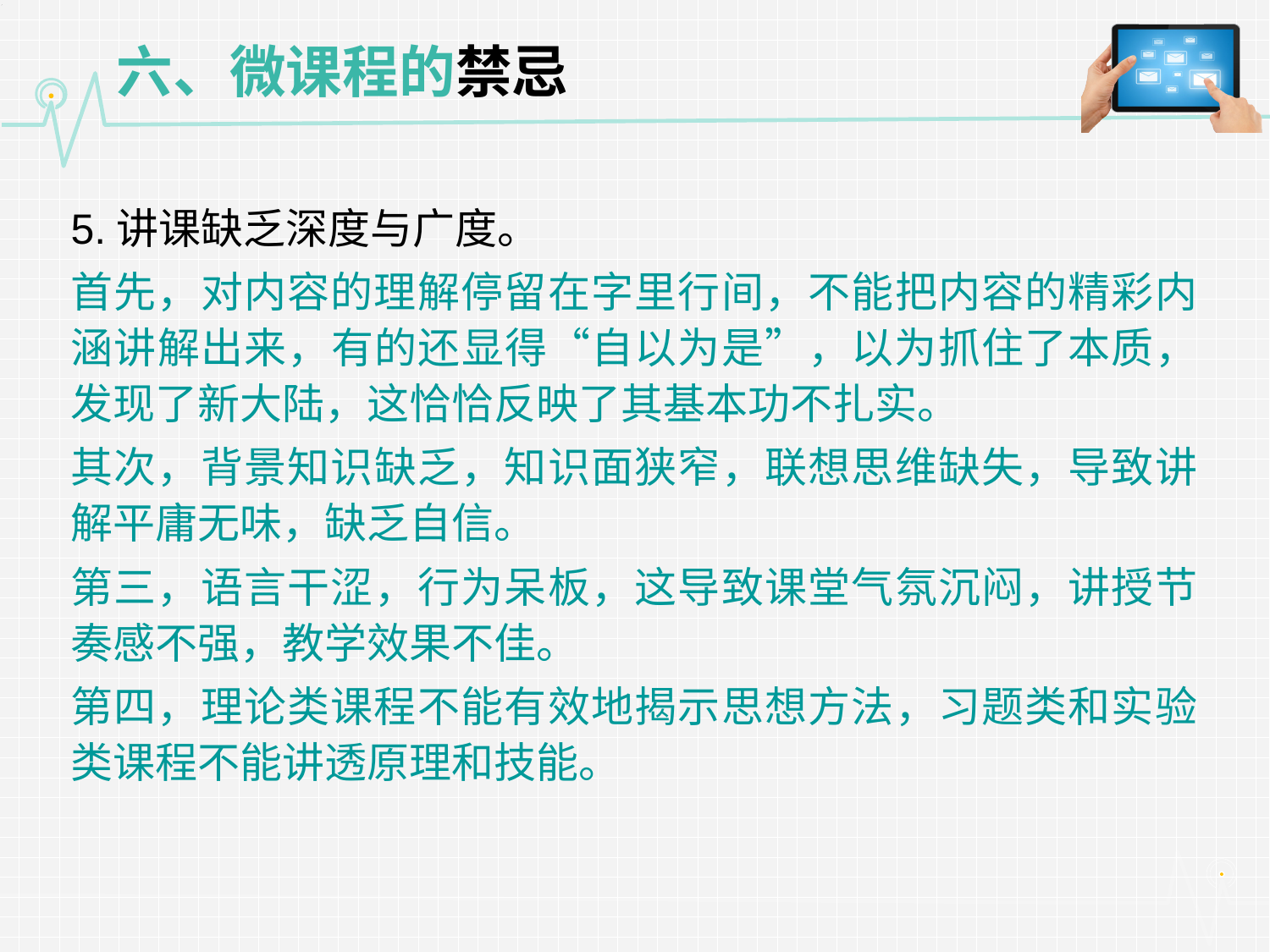

# 六、微课程的禁忌
5.讲课缺乏深度与广度。
首先，对内容的理解停留在字里行间，不能把内容的精彩内涵讲解出来，有的还显得“自以为是”，以为抓住了本质，发现了新大陆，这恰恰反映了其基本功不扎实。
其次，背景知识缺乏，知识面狭窄，联想思维缺失，导致讲解平庸无味，缺乏自信。
第三，语言干涩，行为呆板，这导致课堂气氛沉闷，讲授节奏感不强，教学效果不佳。
第四，理论类课程不能有效地揭示思想方法，习题类和实验类课程不能讲透原理和技能。